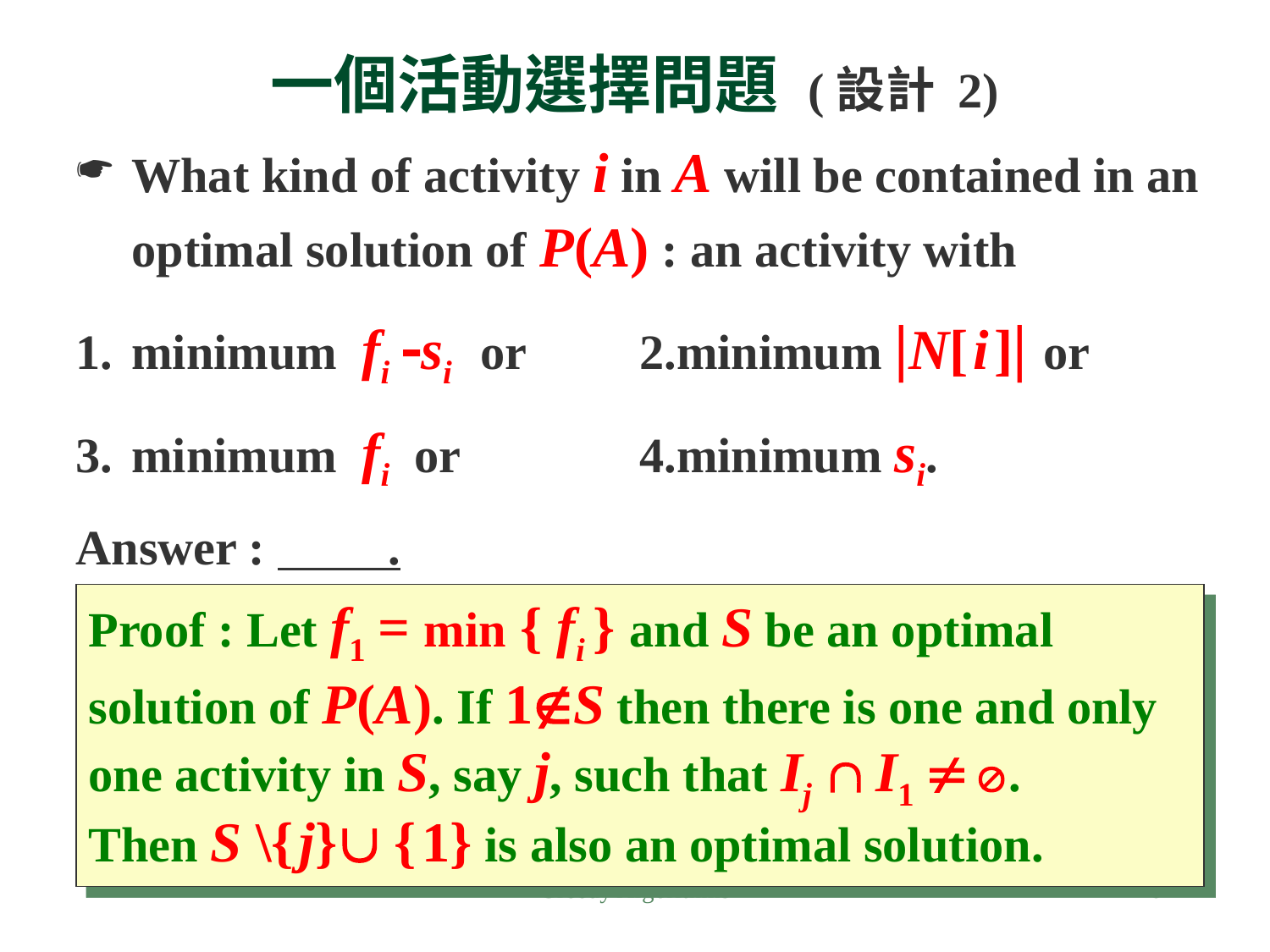

# 一個活動選擇問題 (設計 2)
What kind of activity i in A will be contained in an optimal solution of P(A) : an activity with
1.	minimum  fi −si  or        	2.minimum |N[ i ]| or
3.	minimum  fi  or 		4.minimum si.
Answer :          .
Proof : Let f1 = min { fi } and S be an optimal solution of P(A). If 1∉S then there is one and only one activity in S, say j, such that Ij ∩ I1 ≠ ∅.
Then S \{ j}∪ { 1} is also an optimal solution.
Greedy Algorithms
6